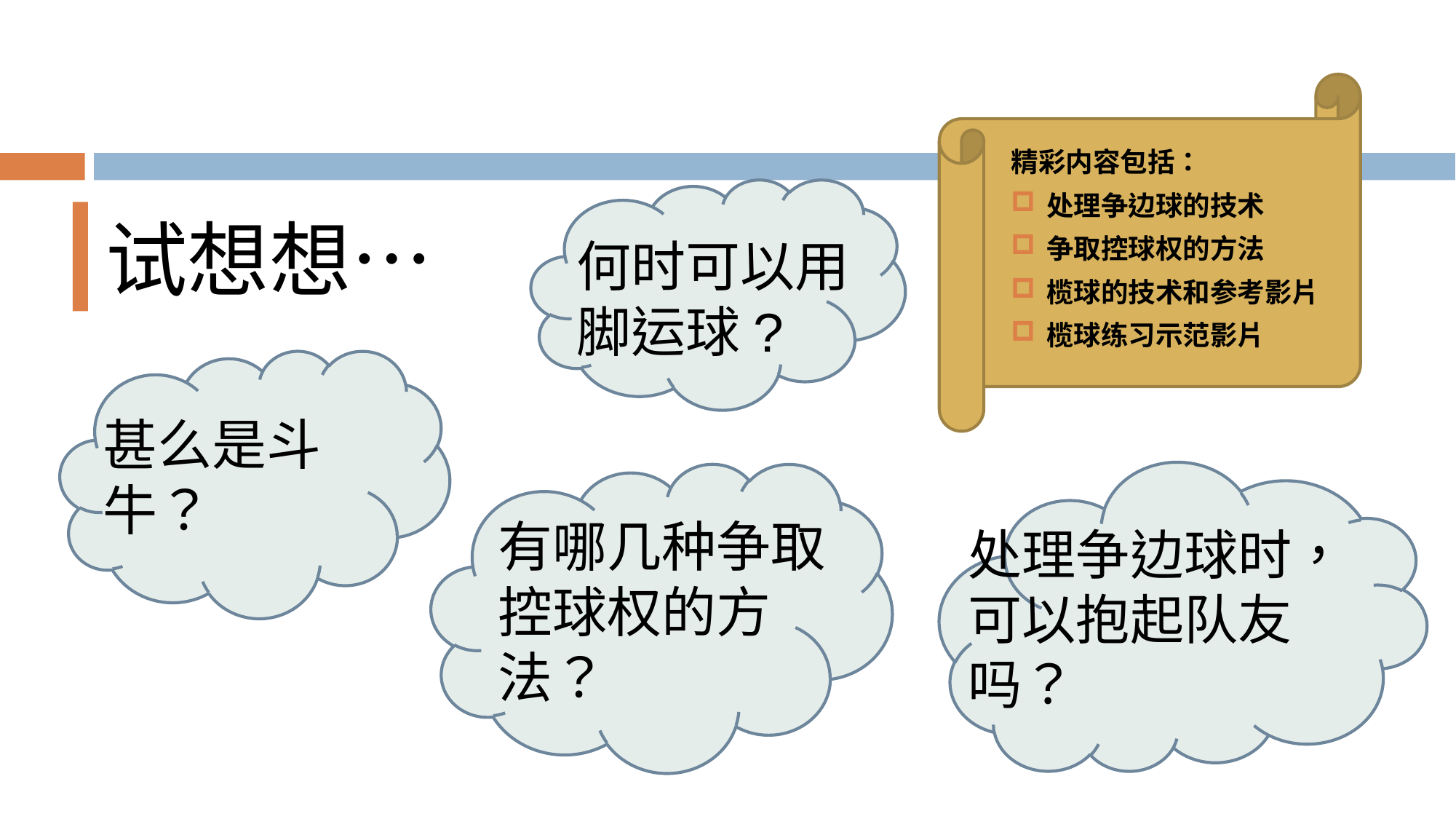

# 试想想…

精彩内容包括：
处理争边球的技术
争取控球权的方法
榄球的技术和参考影片
榄球练习示范影片

何时可以用脚运球?

甚么是斗牛？

处理争边球时，可以抱起队友吗？

有哪几种争取控球权的方法？